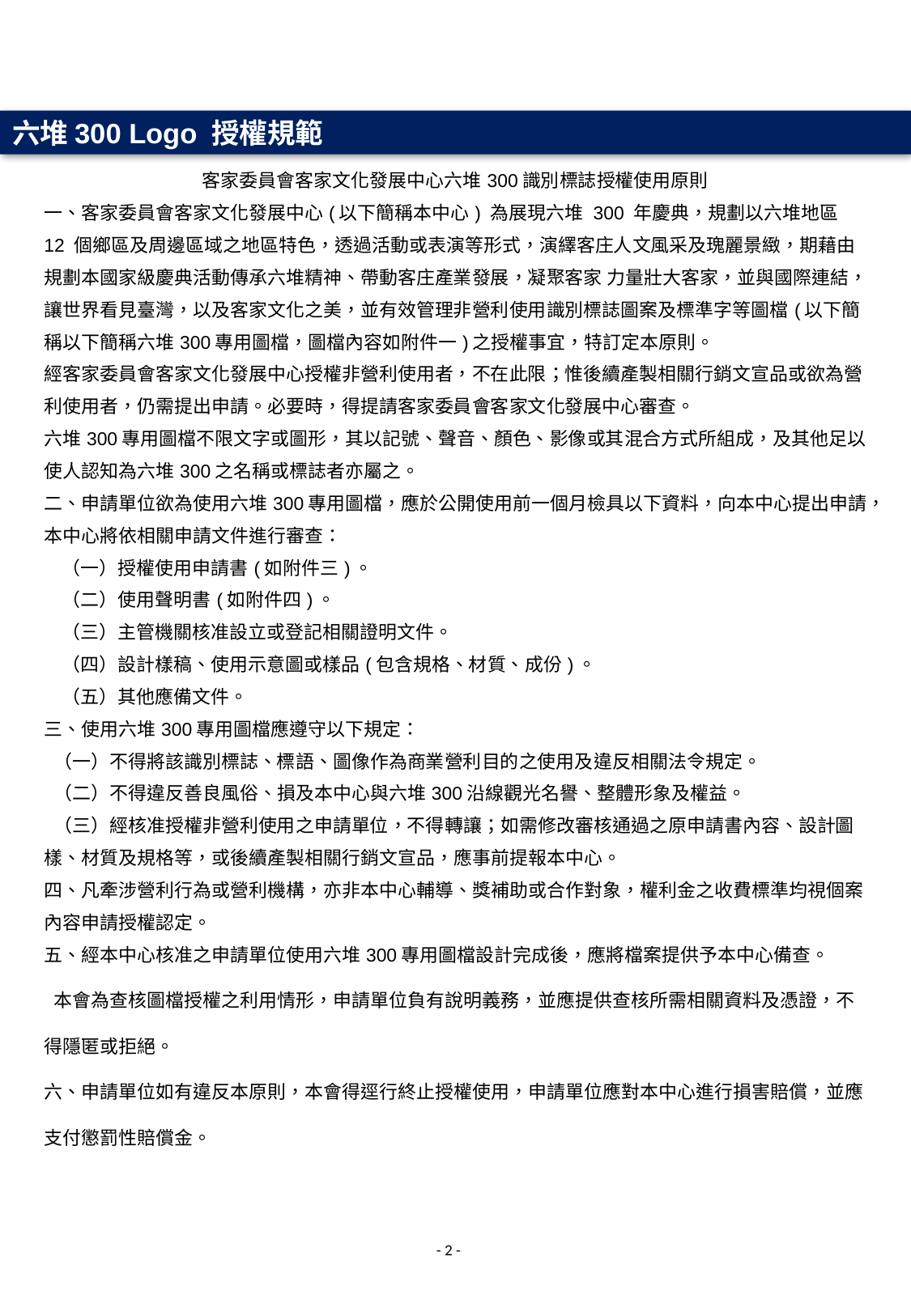

六堆300 Logo 授權規範
客家委員會客家文化發展中心六堆300識別標誌授權使用原則
一、客家委員會客家文化發展中心(以下簡稱本中心) 為展現六堆 300 年慶典，規劃以六堆地區 12 個鄉區及周邊區域之地區特色，透過活動或表演等形式，演繹客庄人文風采及瑰麗景緻，期藉由規劃本國家級慶典活動傳承六堆精神、帶動客庄產業發展，凝聚客家 力量壯大客家，並與國際連結，讓世界看見臺灣，以及客家文化之美，並有效管理非營利使用識別標誌圖案及標準字等圖檔(以下簡稱以下簡稱六堆300專用圖檔，圖檔內容如附件一)之授權事宜，特訂定本原則。
經客家委員會客家文化發展中心授權非營利使用者，不在此限；惟後續產製相關行銷文宣品或欲為營利使用者，仍需提出申請。必要時，得提請客家委員會客家文化發展中心審查。
六堆300專用圖檔不限文字或圖形，其以記號、聲音、顏色、影像或其混合方式所組成，及其他足以使人認知為六堆300之名稱或標誌者亦屬之。
二、申請單位欲為使用六堆300專用圖檔，應於公開使用前一個月檢具以下資料，向本中心提出申請，本中心將依相關申請文件進行審查：
   （一）授權使用申請書(如附件三)。
   （二）使用聲明書(如附件四)。
   （三）主管機關核准設立或登記相關證明文件。
   （四）設計樣稿、使用示意圖或樣品(包含規格、材質、成份)。
   （五）其他應備文件。
三、使用六堆300專用圖檔應遵守以下規定：
 （一）不得將該識別標誌、標語、圖像作為商業營利目的之使用及違反相關法令規定。
 （二）不得違反善良風俗、損及本中心與六堆300沿線觀光名譽、整體形象及權益。
 （三）經核准授權非營利使用之申請單位，不得轉讓；如需修改審核通過之原申請書內容、設計圖樣、材質及規格等，或後續產製相關行銷文宣品，應事前提報本中心。
四、凡牽涉營利行為或營利機構，亦非本中心輔導、獎補助或合作對象，權利金之收費標準均視個案內容申請授權認定。
五、經本中心核准之申請單位使用六堆300專用圖檔設計完成後，應將檔案提供予本中心備查。
 本會為查核圖檔授權之利用情形，申請單位負有說明義務，並應提供查核所需相關資料及憑證，不得隱匿或拒絕。
六、申請單位如有違反本原則，本會得逕行終止授權使用，申請單位應對本中心進行損害賠償，並應支付懲罰性賠償金。
- 2 -